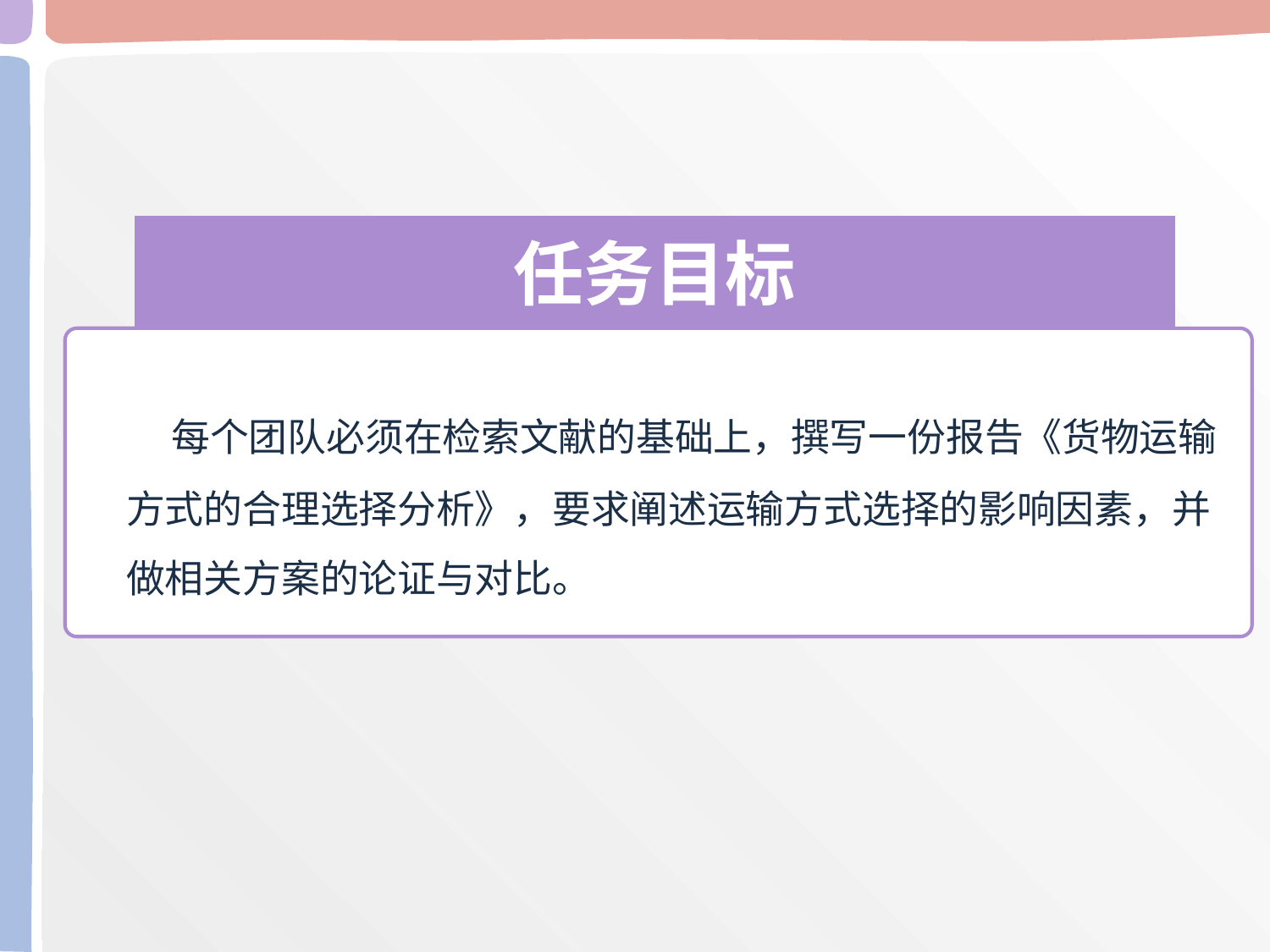

任务目标

   每个团队必须在检索文献的基础上，撰写一份报告《货物运输方式的合理选择分析》，要求阐述运输方式选择的影响因素，并做相关方案的论证与对比。